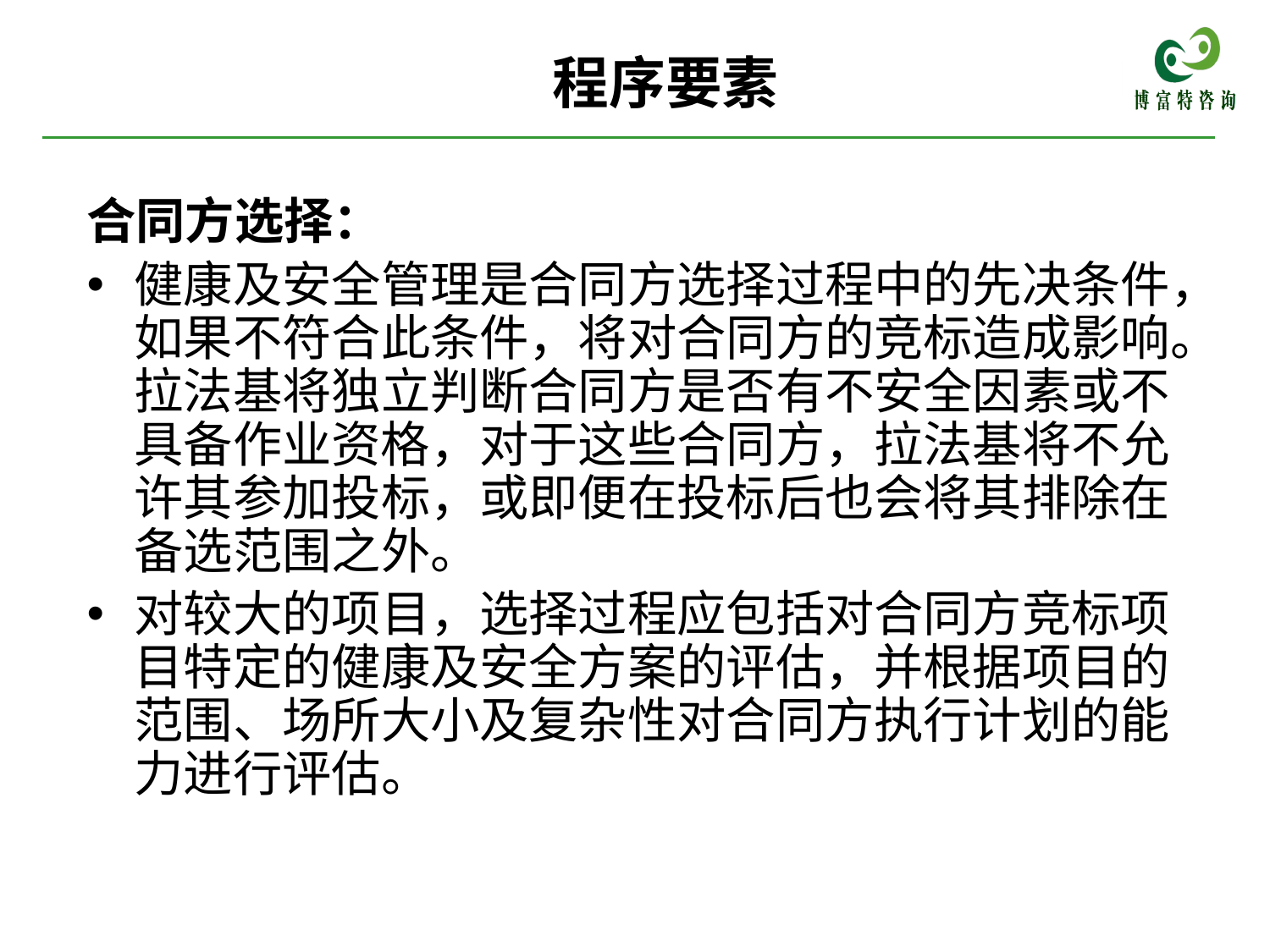

# 程序要素
合同方选择：
健康及安全管理是合同方选择过程中的先决条件，如果不符合此条件，将对合同方的竞标造成影响。拉法基将独立判断合同方是否有不安全因素或不具备作业资格，对于这些合同方，拉法基将不允许其参加投标，或即便在投标后也会将其排除在备选范围之外。
对较大的项目，选择过程应包括对合同方竞标项目特定的健康及安全方案的评估，并根据项目的范围、场所大小及复杂性对合同方执行计划的能力进行评估。